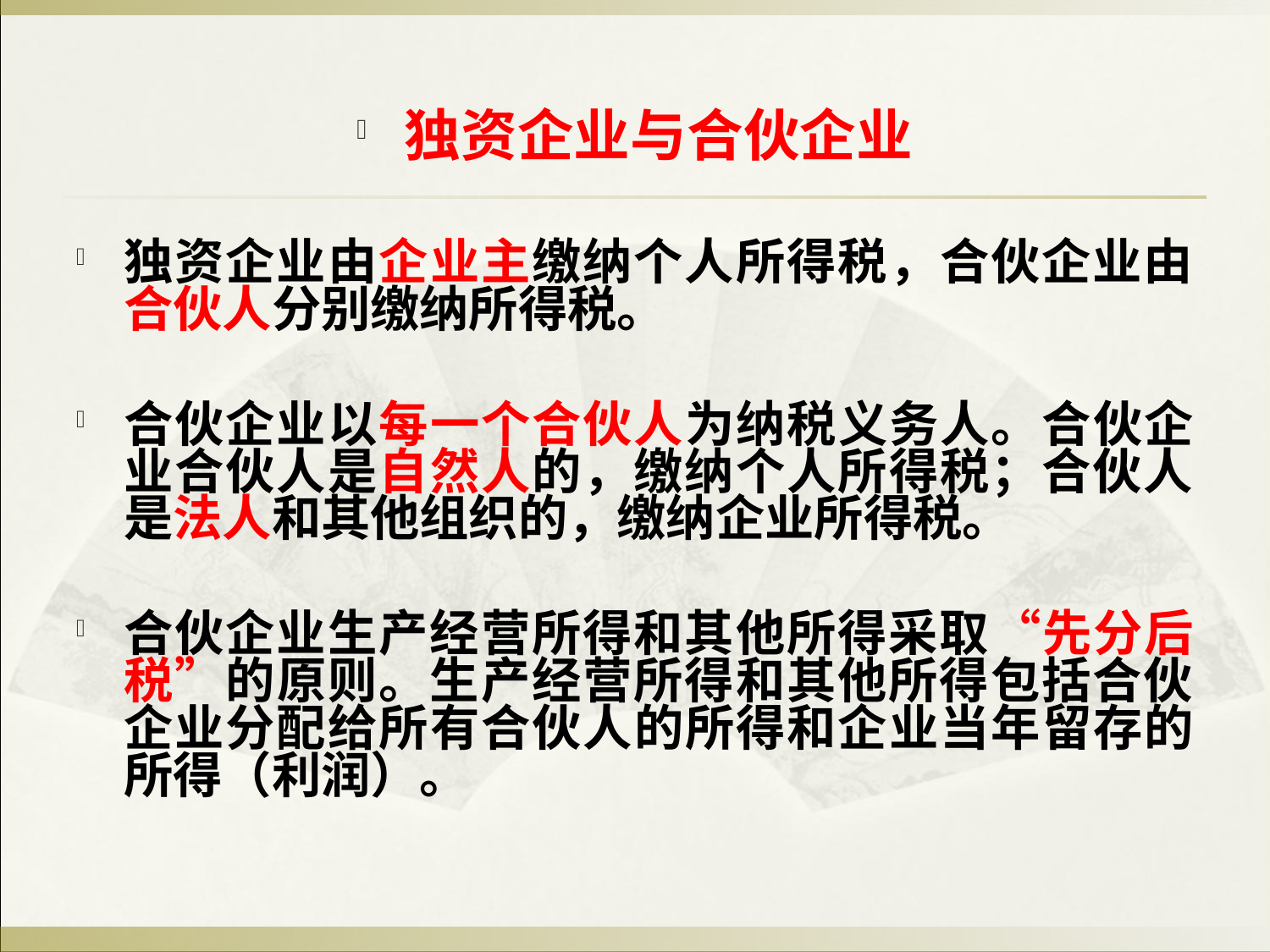

独资企业与合伙企业

独资企业由企业主缴纳个人所得税，合伙企业由合伙人分别缴纳所得税。

合伙企业以每一个合伙人为纳税义务人。合伙企业合伙人是自然人的，缴纳个人所得税；合伙人是法人和其他组织的，缴纳企业所得税。

合伙企业生产经营所得和其他所得采取“先分后税”的原则。生产经营所得和其他所得包括合伙企业分配给所有合伙人的所得和企业当年留存的所得（利润）。